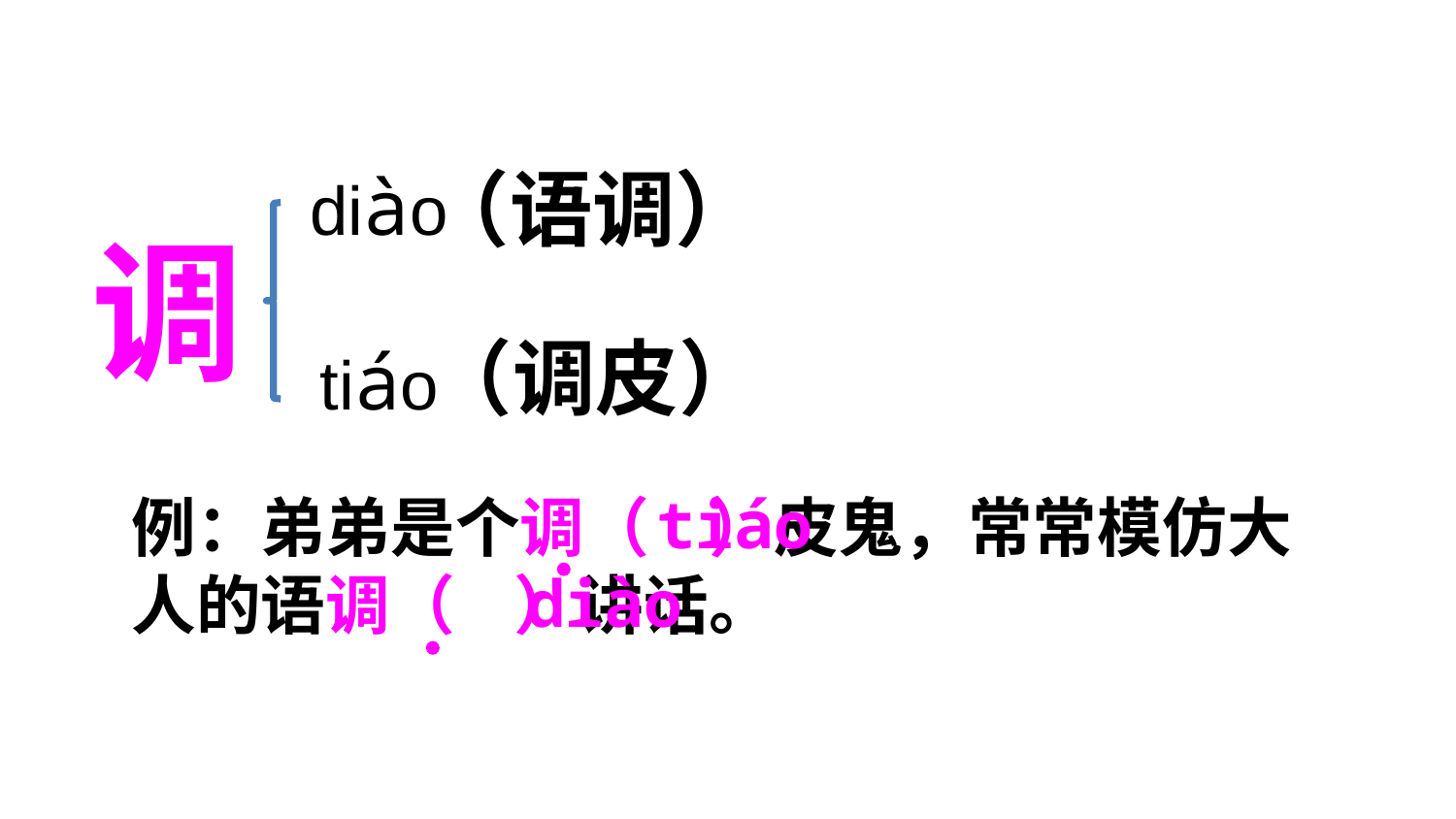

（语调）
diào

调
（调皮）
tiáo
tiáo
例：弟弟是个调（    ）皮鬼，常常模仿大人的语调（    ）讲话。
diào